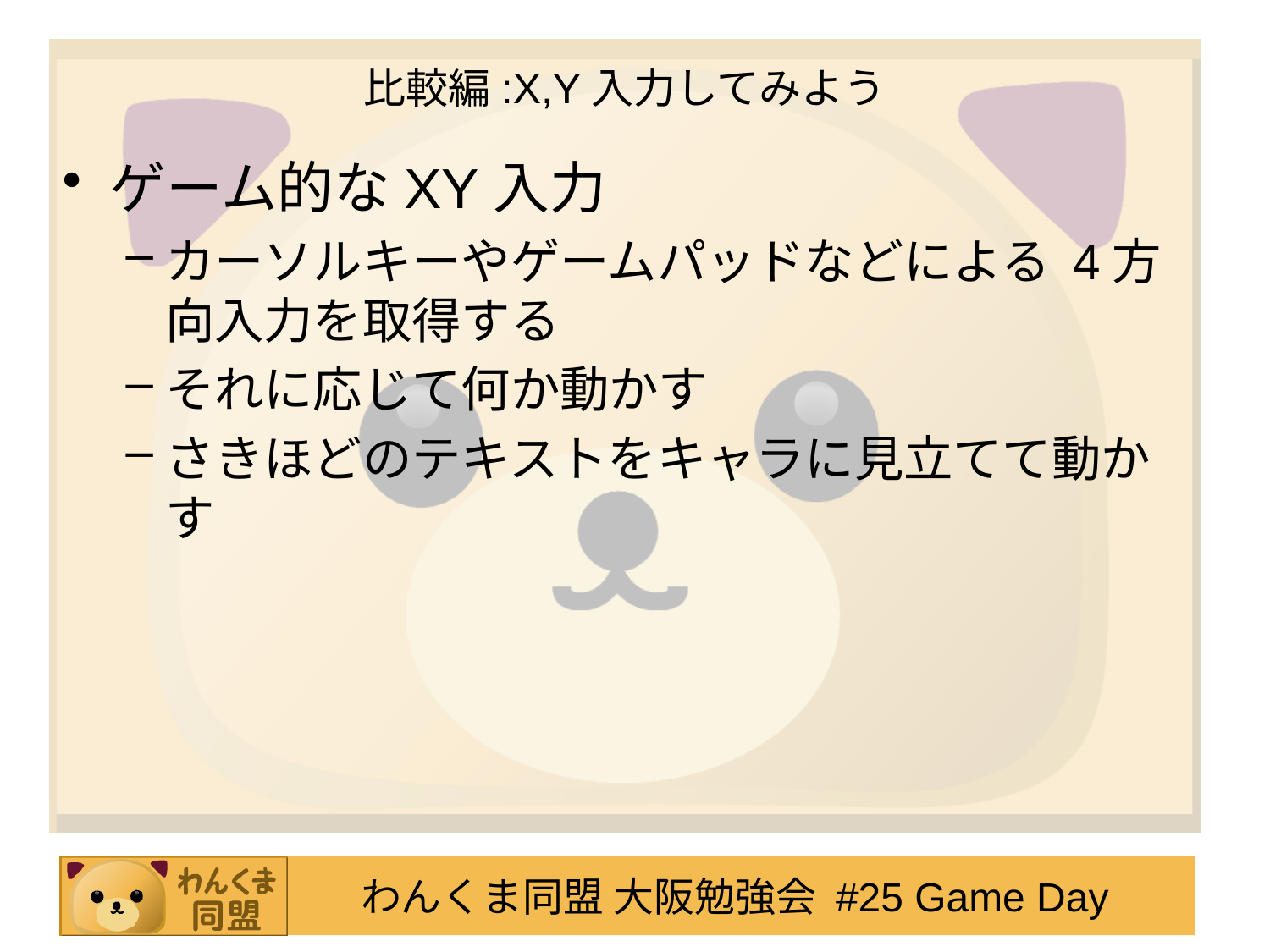

# 比較編:X,Y入力してみよう
ゲーム的なXY入力
カーソルキーやゲームパッドなどによる 4方向入力を取得する
それに応じて何か動かす
さきほどのテキストをキャラに見立てて動かす